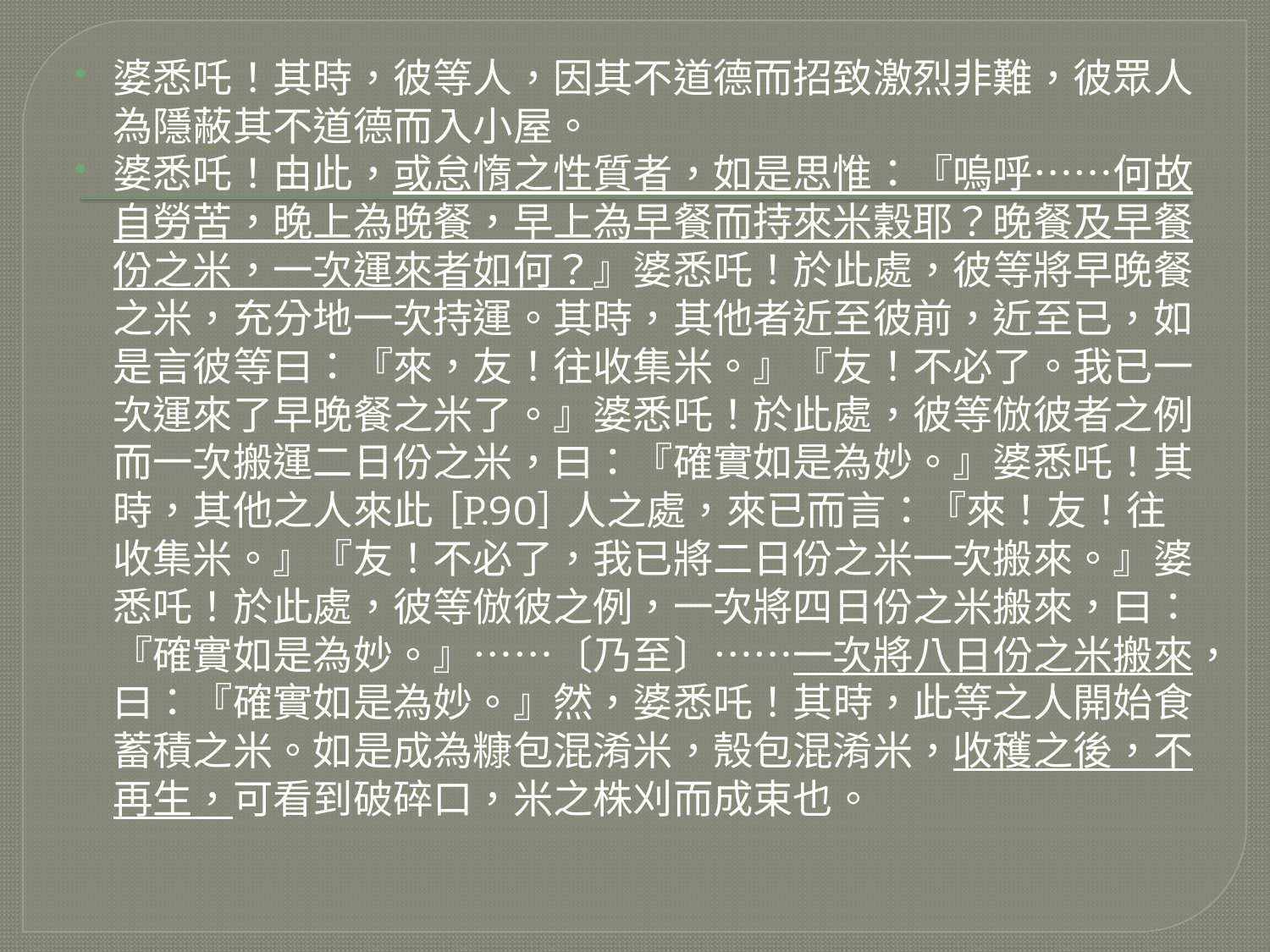

婆悉吒！其時，彼等人，因其不道德而招致激烈非難，彼眾人為隱蔽其不道德而入小屋。
婆悉吒！由此，或怠惰之性質者，如是思惟：『嗚呼……何故自勞苦，晚上為晚餐，早上為早餐而持來米穀耶？晚餐及早餐份之米，一次運來者如何？』婆悉吒！於此處，彼等將早晚餐之米，充分地一次持運。其時，其他者近至彼前，近至已，如是言彼等曰：『來，友！往收集米。』『友！不必了。我已一次運來了早晚餐之米了。』婆悉吒！於此處，彼等倣彼者之例而一次搬運二日份之米，曰：『確實如是為妙。』婆悉吒！其時，其他之人來此 [P.90] 人之處，來已而言：『來！友！往收集米。』『友！不必了，我已將二日份之米一次搬來。』婆悉吒！於此處，彼等倣彼之例，一次將四日份之米搬來，曰：『確實如是為妙。』……〔乃至〕……一次將八日份之米搬來，曰：『確實如是為妙。』然，婆悉吒！其時，此等之人開始食蓄積之米。如是成為糠包混淆米，殼包混淆米，收穫之後，不再生，可看到破碎口，米之株刈而成束也。